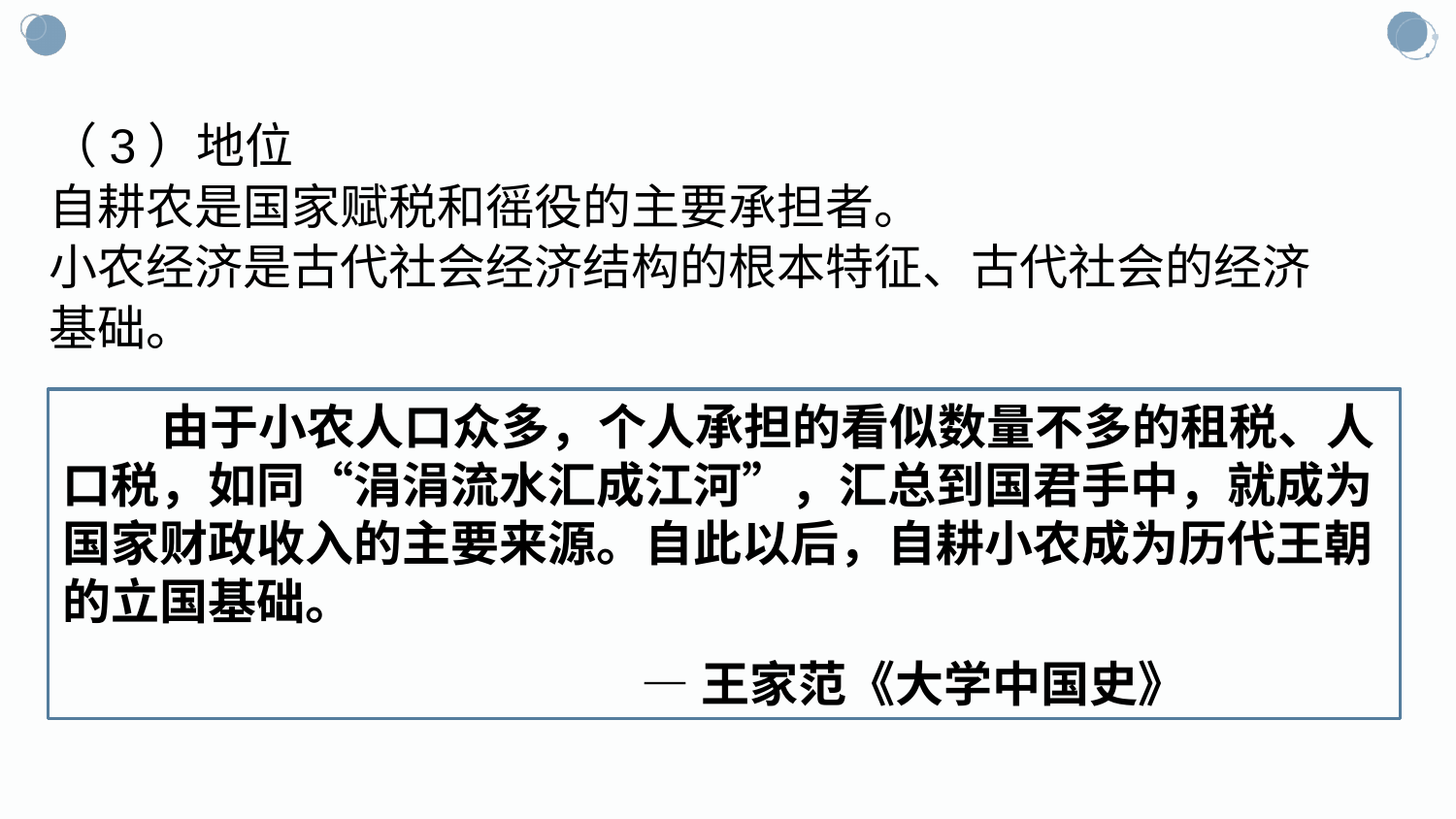

#
（3）地位
自耕农是国家赋税和徭役的主要承担者。
小农经济是古代社会经济结构的根本特征、古代社会的经济基础。

        由于小农人口众多，个人承担的看似数量不多的租税、人口税，如同“涓涓流水汇成江河”，汇总到国君手中，就成为国家财政收入的主要来源。自此以后，自耕小农成为历代王朝的立国基础。
                                                     —王家范《大学中国史》